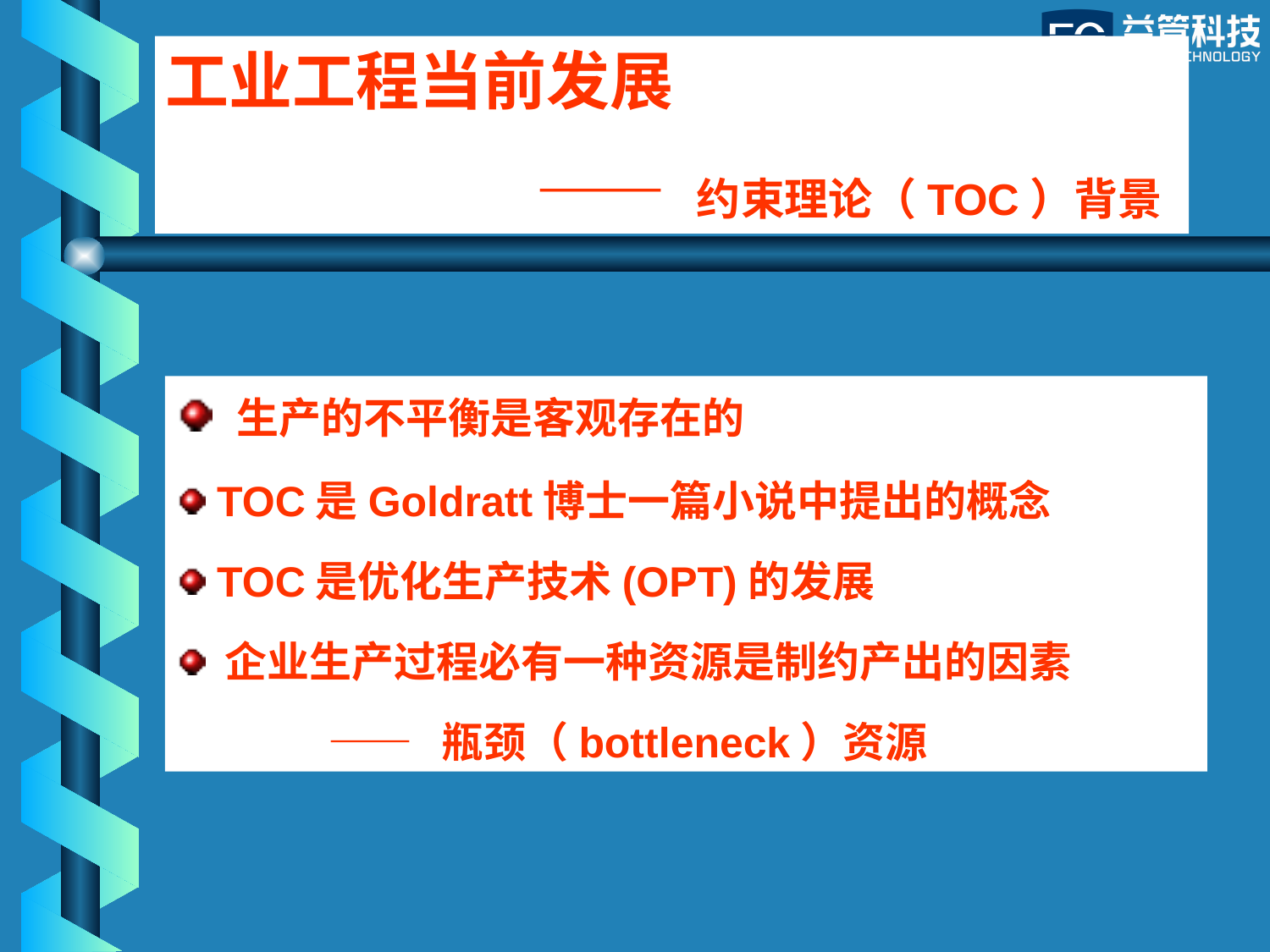

工业工程当前发展
                         —— 约束理论（TOC）背景
 生产的不平衡是客观存在的
 TOC是Goldratt博士一篇小说中提出的概念
 TOC是优化生产技术(OPT)的发展
 企业生产过程必有一种资源是制约产出的因素
                ——  瓶颈（bottleneck）资源